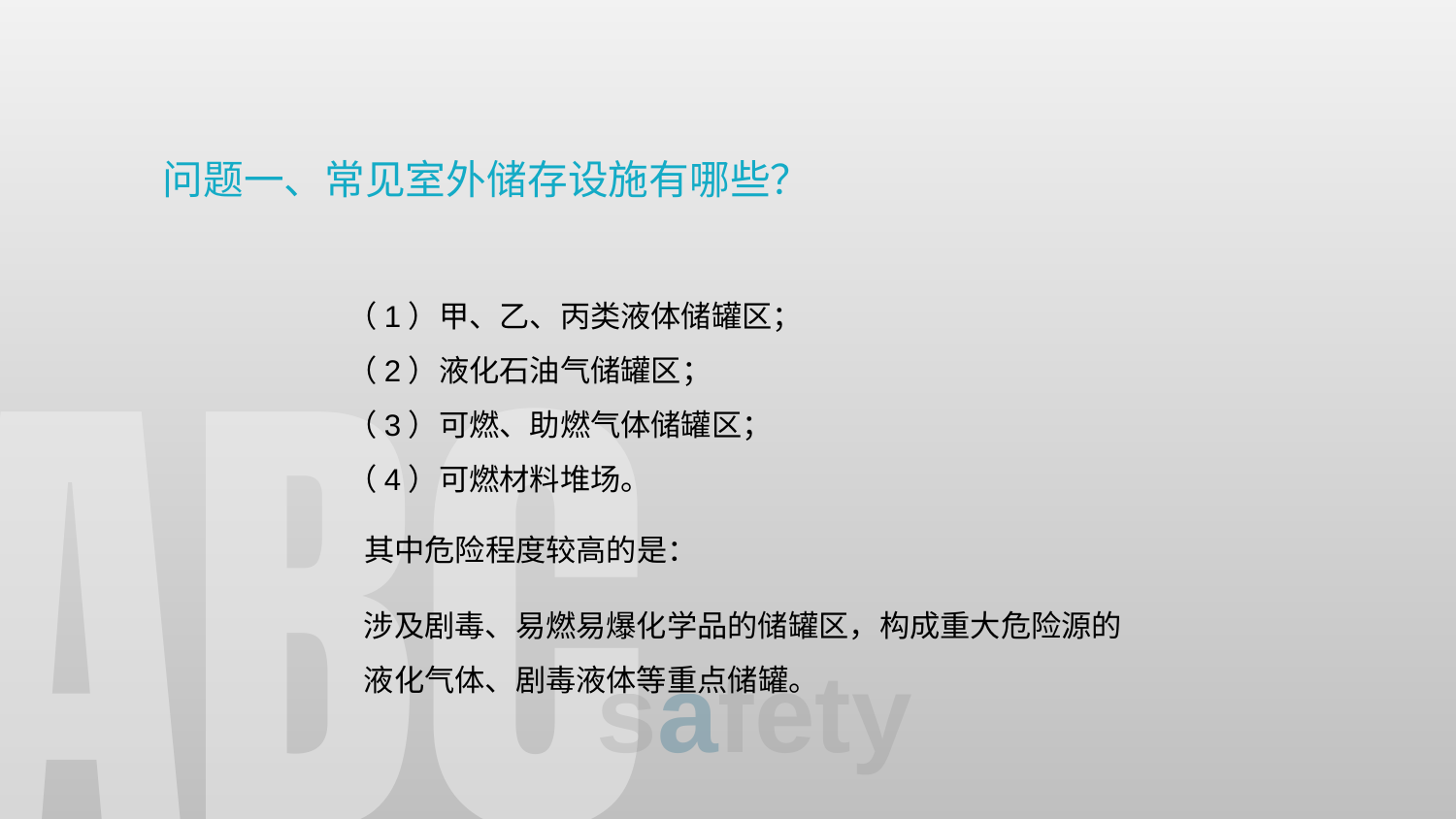

问题一、常见室外储存设施有哪些？
（1）甲、乙、丙类液体储罐区；
（2）液化石油气储罐区；
（3）可燃、助燃气体储罐区；
（4）可燃材料堆场。
其中危险程度较高的是：
涉及剧毒、易燃易爆化学品的储罐区，构成重大危险源的
液化气体、剧毒液体等重点储罐。